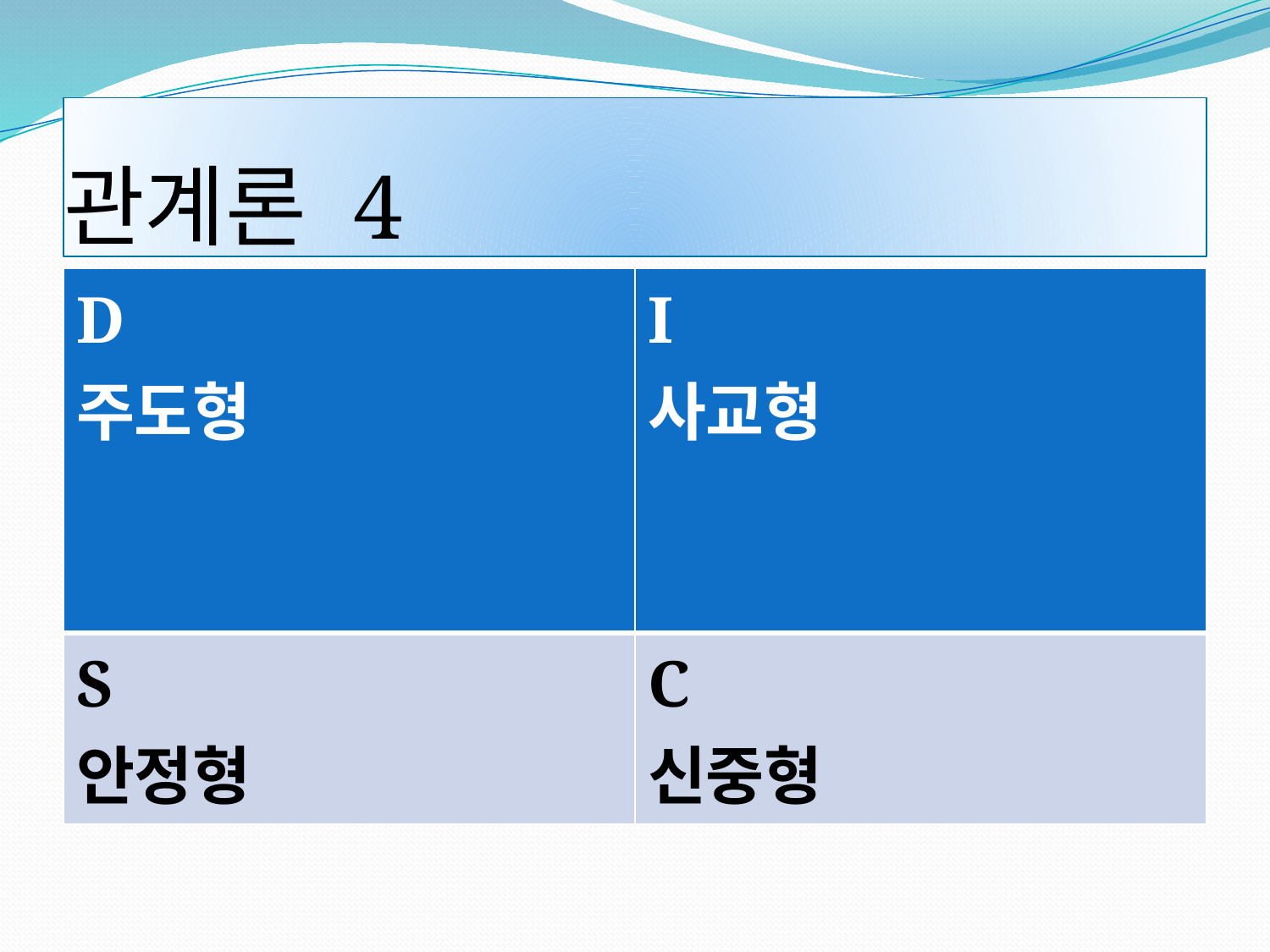

# 관계론 4
| D   주도형 | I    사교형 |
| --- | --- |
| S   안정형 | C   신중형 |